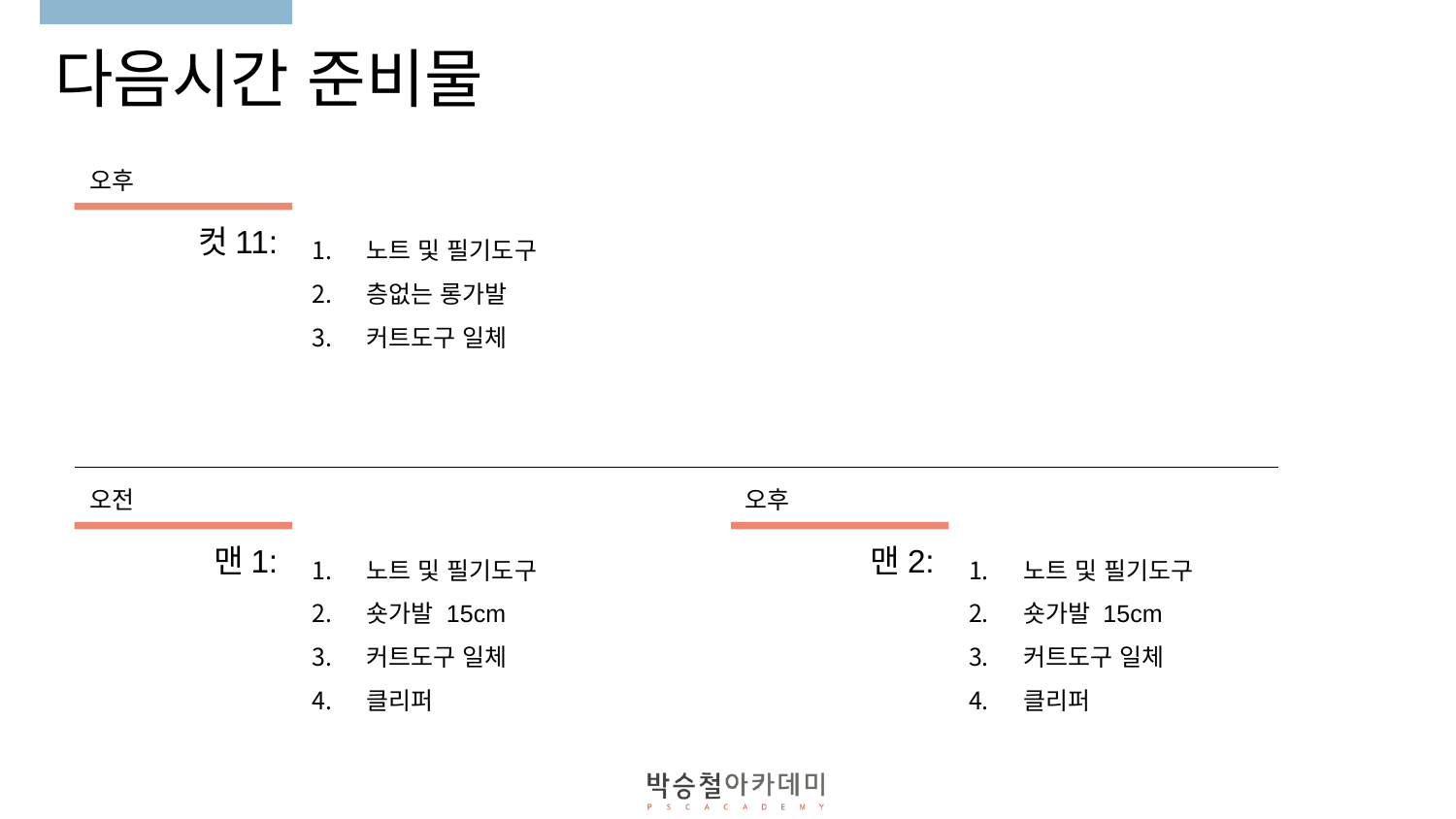

# 다음시간 준비물
오후

컷11:
노트 및 필기도구
층없는 롱가발
커트도구 일체
오전
오후

맨1:
노트 및 필기도구
숏가발 15cm
커트도구 일체
클리퍼
맨2:
노트 및 필기도구
숏가발 15cm
커트도구 일체
클리퍼